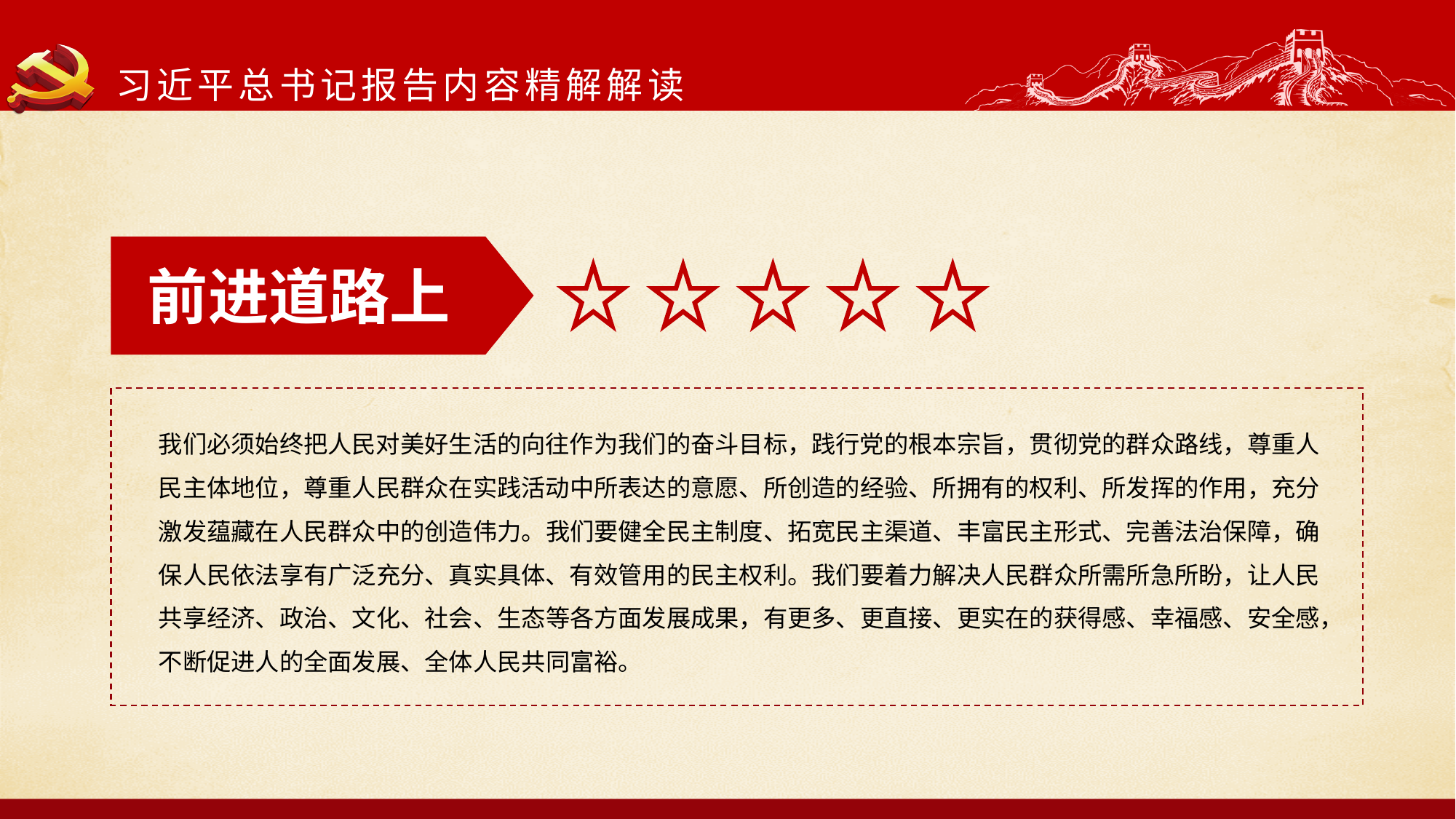

习近平总书记报告内容精解解读

前进道路上

我们必须始终把人民对美好生活的向往作为我们的奋斗目标，践行党的根本宗旨，贯彻党的群众路线，尊重人民主体地位，尊重人民群众在实践活动中所表达的意愿、所创造的经验、所拥有的权利、所发挥的作用，充分激发蕴藏在人民群众中的创造伟力。我们要健全民主制度、拓宽民主渠道、丰富民主形式、完善法治保障，确保人民依法享有广泛充分、真实具体、有效管用的民主权利。我们要着力解决人民群众所需所急所盼，让人民共享经济、政治、文化、社会、生态等各方面发展成果，有更多、更直接、更实在的获得感、幸福感、安全感，不断促进人的全面发展、全体人民共同富裕。